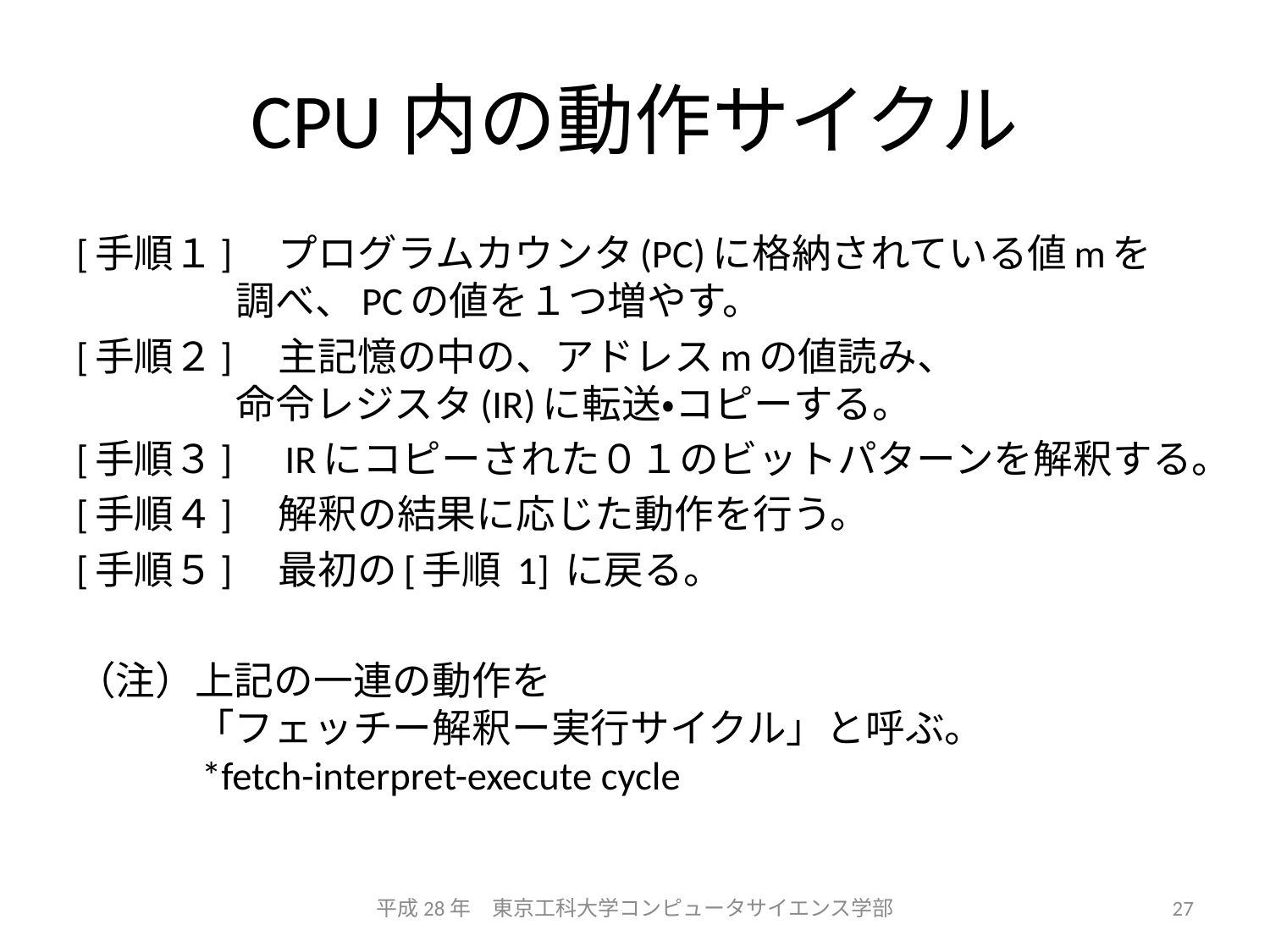

# CPU内の動作サイクル
[手順１]　プログラムカウンタ(PC)に格納されている値mを
                  調べ、PCの値を１つ増やす。
[手順２]　主記憶の中の、アドレスmの値読み、
                  命令レジスタ(IR)に転送・コピーする。
[手順３]　IRにコピーされた０１のビットパターンを解釈する。
[手順４]　解釈の結果に応じた動作を行う。
[手順５]　最初の[手順 1] に戻る。

（注）上記の一連の動作を
　　　「フェッチー解釈ー実行サイクル」と呼ぶ。
　　　*fetch-interpret-execute cycle
平成28年　東京工科大学コンピュータサイエンス学部
27